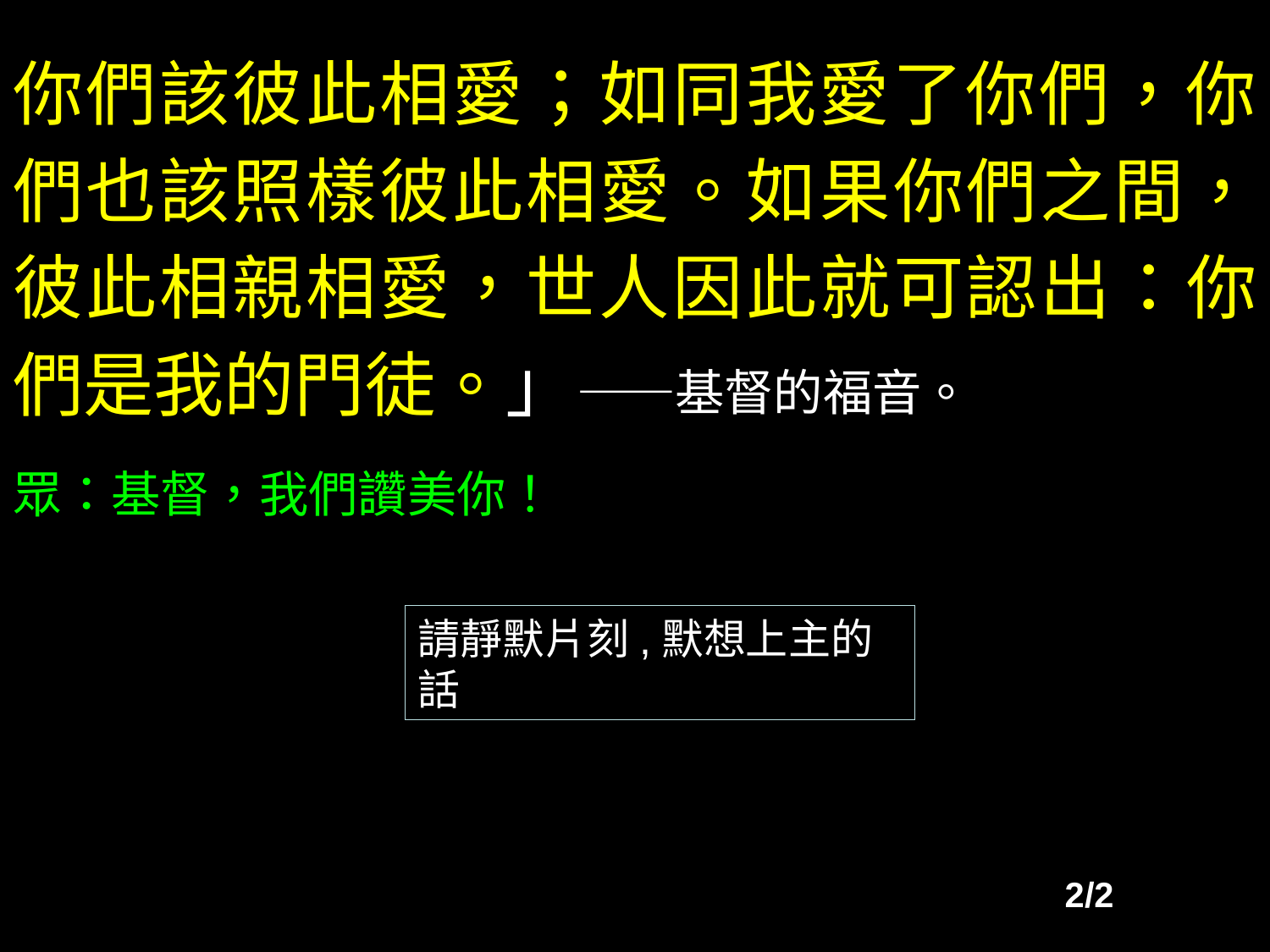

你們該彼此相愛；如同我愛了你們，你們也該照樣彼此相愛。如果你們之間，彼此相親相愛，世人因此就可認出：你們是我的門徒。」——基督的福音。
眾：基督，我們讚美你！

請靜默片刻,默想上主的話
2/2